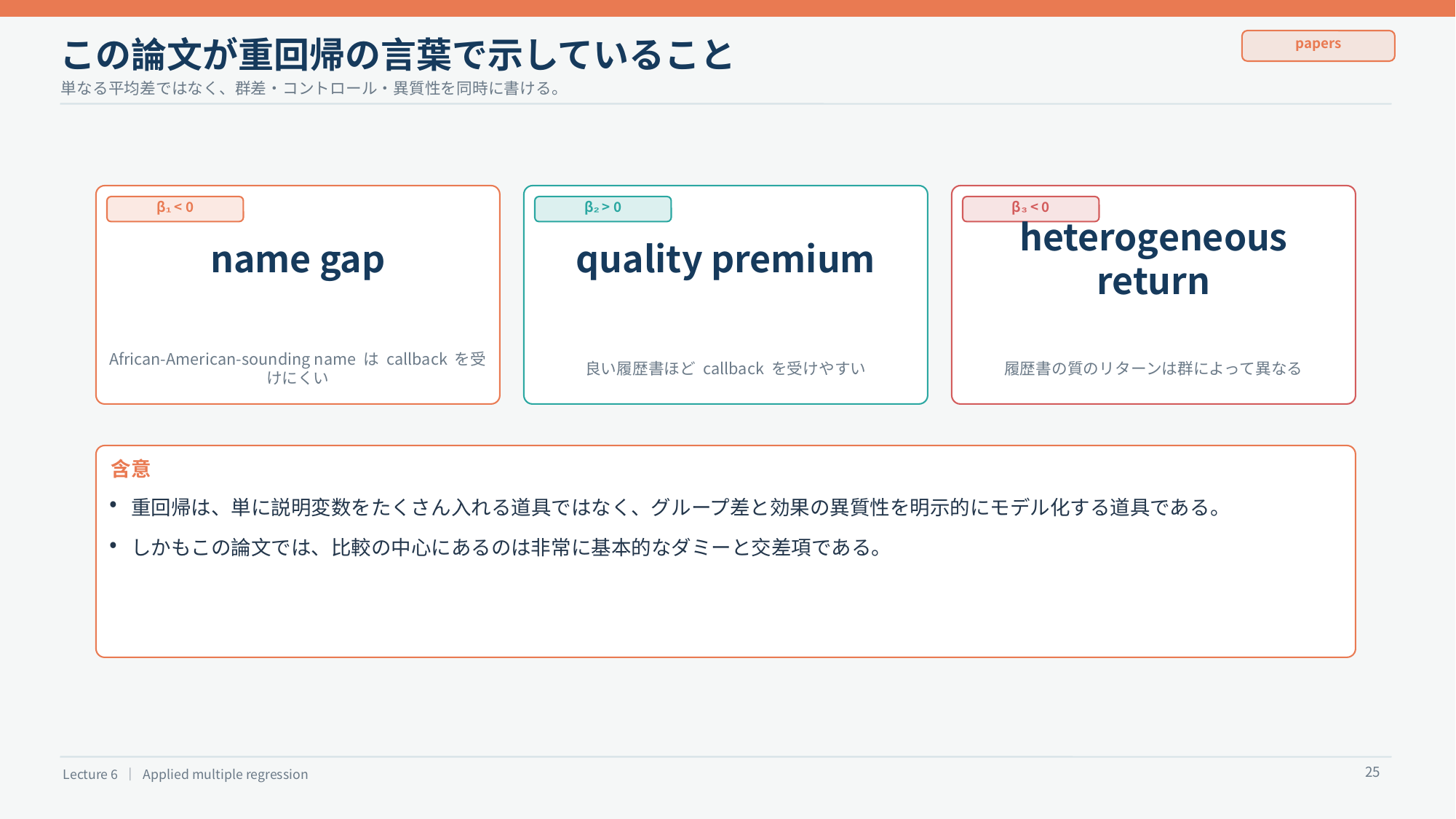

この論文が重回帰の言葉で示していること
papers
単なる平均差ではなく、群差・コントロール・異質性を同時に書ける。

β₁ < 0
β₂ > 0
β₃ < 0
name gap
quality premium
heterogeneous return
African-American-sounding name は callback を受けにくい
良い履歴書ほど callback を受けやすい
履歴書の質のリターンは群によって異なる

含意
重回帰は、単に説明変数をたくさん入れる道具ではなく、グループ差と効果の異質性を明示的にモデル化する道具である。
•
しかもこの論文では、比較の中心にあるのは非常に基本的なダミーと交差項である。
•

25
Lecture 6 ｜ Applied multiple regression